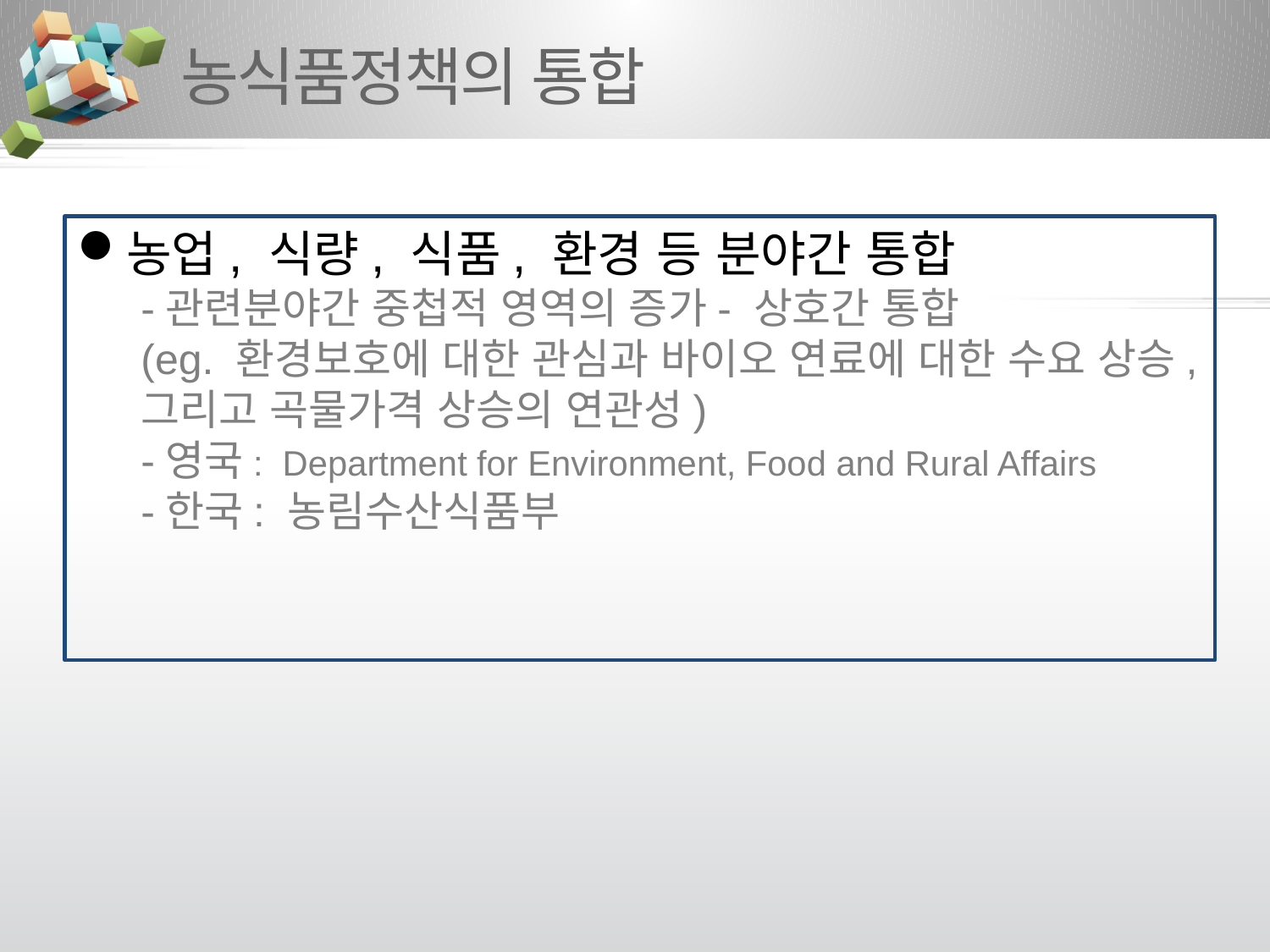

# 농식품정책의 통합
농업, 식량, 식품, 환경 등 분야간 통합
-관련분야간 중첩적 영역의 증가- 상호간 통합
(eg. 환경보호에 대한 관심과 바이오 연료에 대한 수요 상승, 그리고 곡물가격 상승의 연관성)
-영국:  Department for Environment, Food and Rural Affairs
-한국: 농림수산식품부